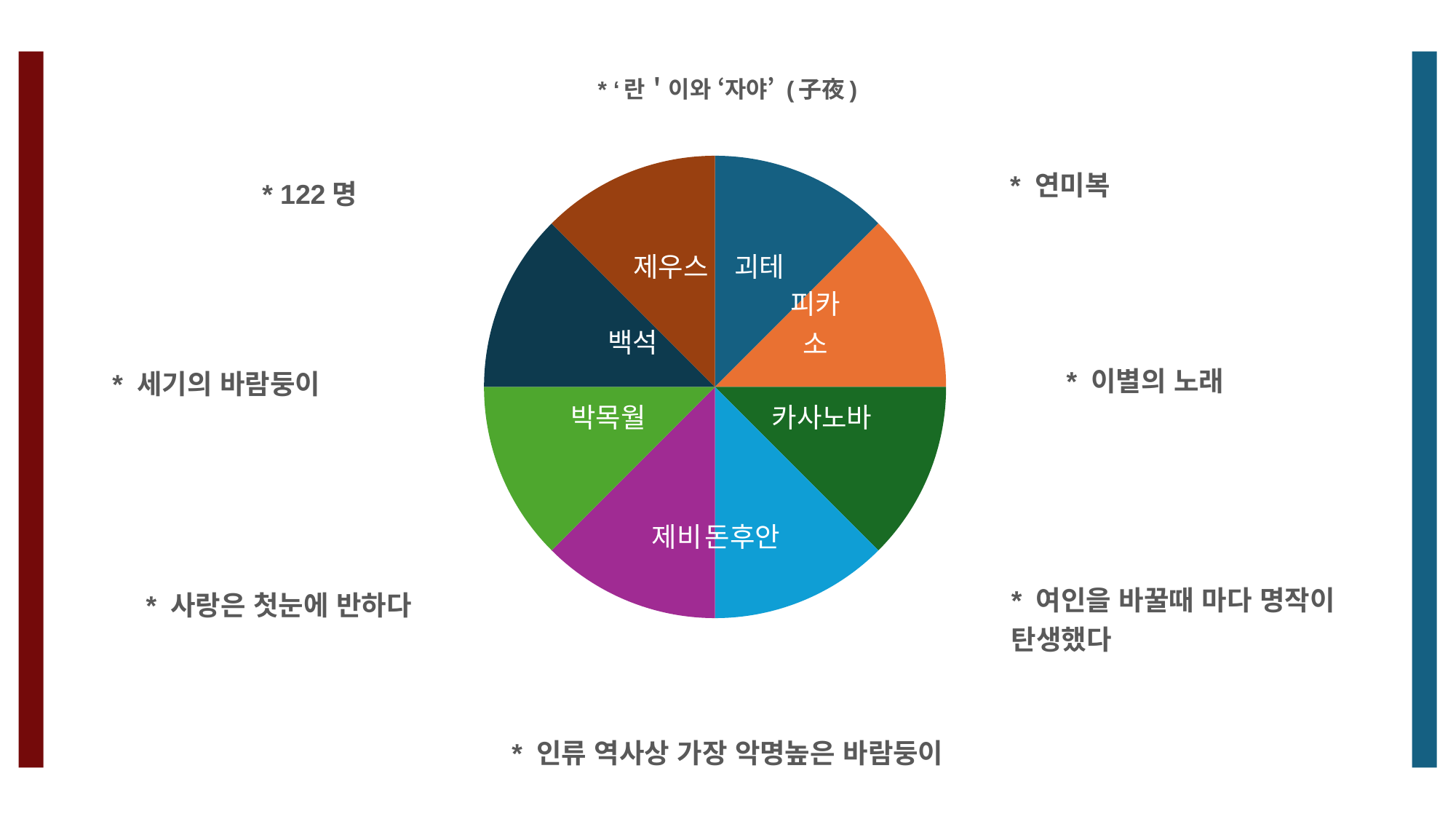

# * ‘란＇이와 ‘자야’ (子夜)

### Chart

| Category | 판매 |
|---|---|
| 괴테 | 1.0 |
| 피카소 | 1.0 |
| 카사노바 | 1.0 |
| 돈후안 | 1.0 |
| 제비 | 1.0 |
| 박목월 | 1.0 |
| 백석 | 1.0 |
| 제우스 | 1.0 |
* 연미복
* 122명
* 이별의 노래
* 세기의 바람둥이

* 여인을 바꿀때 마다 명작이 탄생했다
* 사랑은 첫눈에 반하다
* 인류 역사상 가장 악명높은 바람둥이